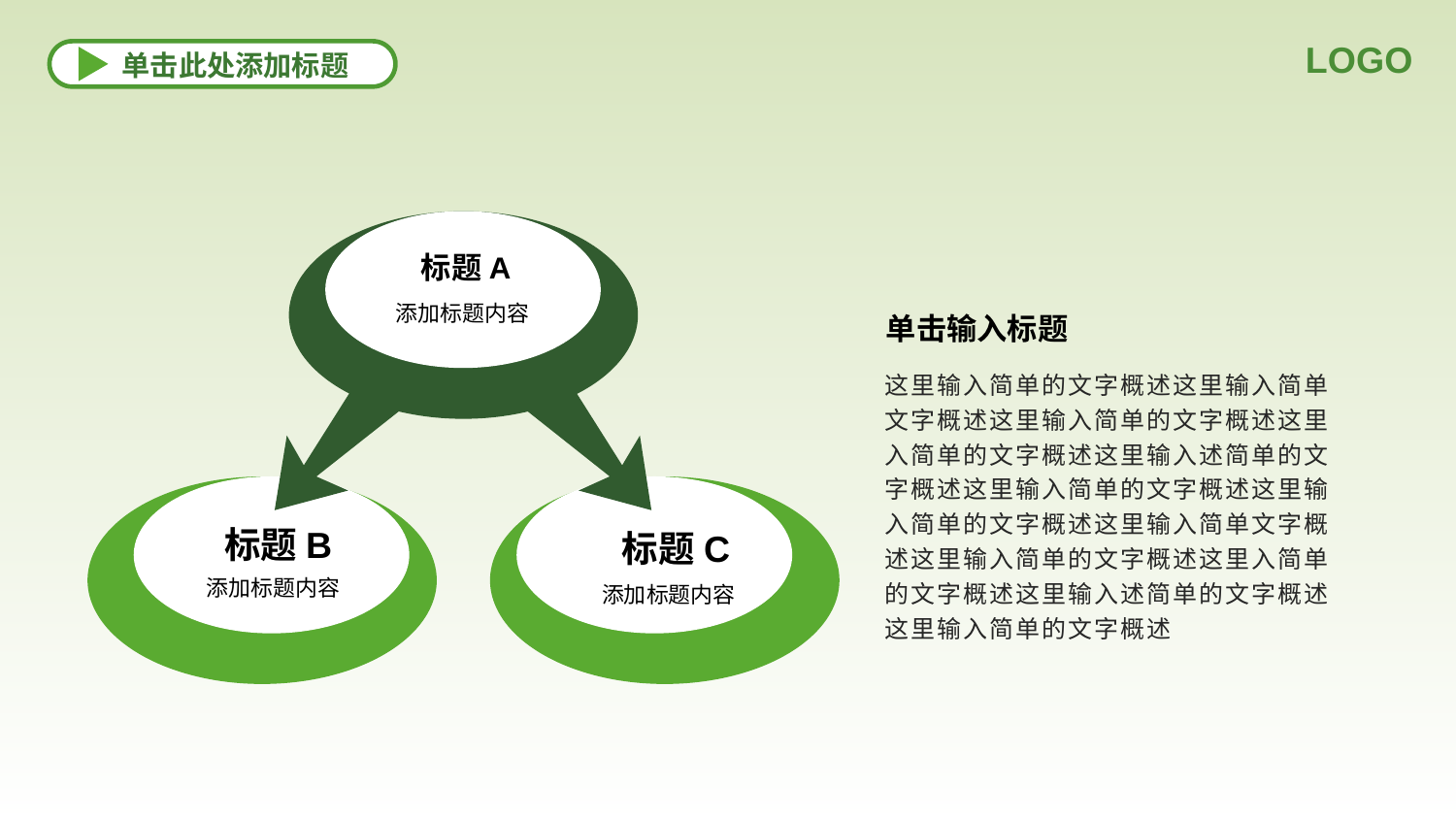

LOGO
单击此处添加标题

X

标题A
添加标题内容

单击输入标题
这里输入简单的文字概述这里输入简单文字概述这里输入简单的文字概述这里入简单的文字概述这里输入述简单的文字概述这里输入简单的文字概述这里输入简单的文字概述这里输入简单文字概述这里输入简单的文字概述这里入简单的文字概述这里输入述简单的文字概述这里输入简单的文字概述

标题B
添加标题内容

标题C
添加标题内容